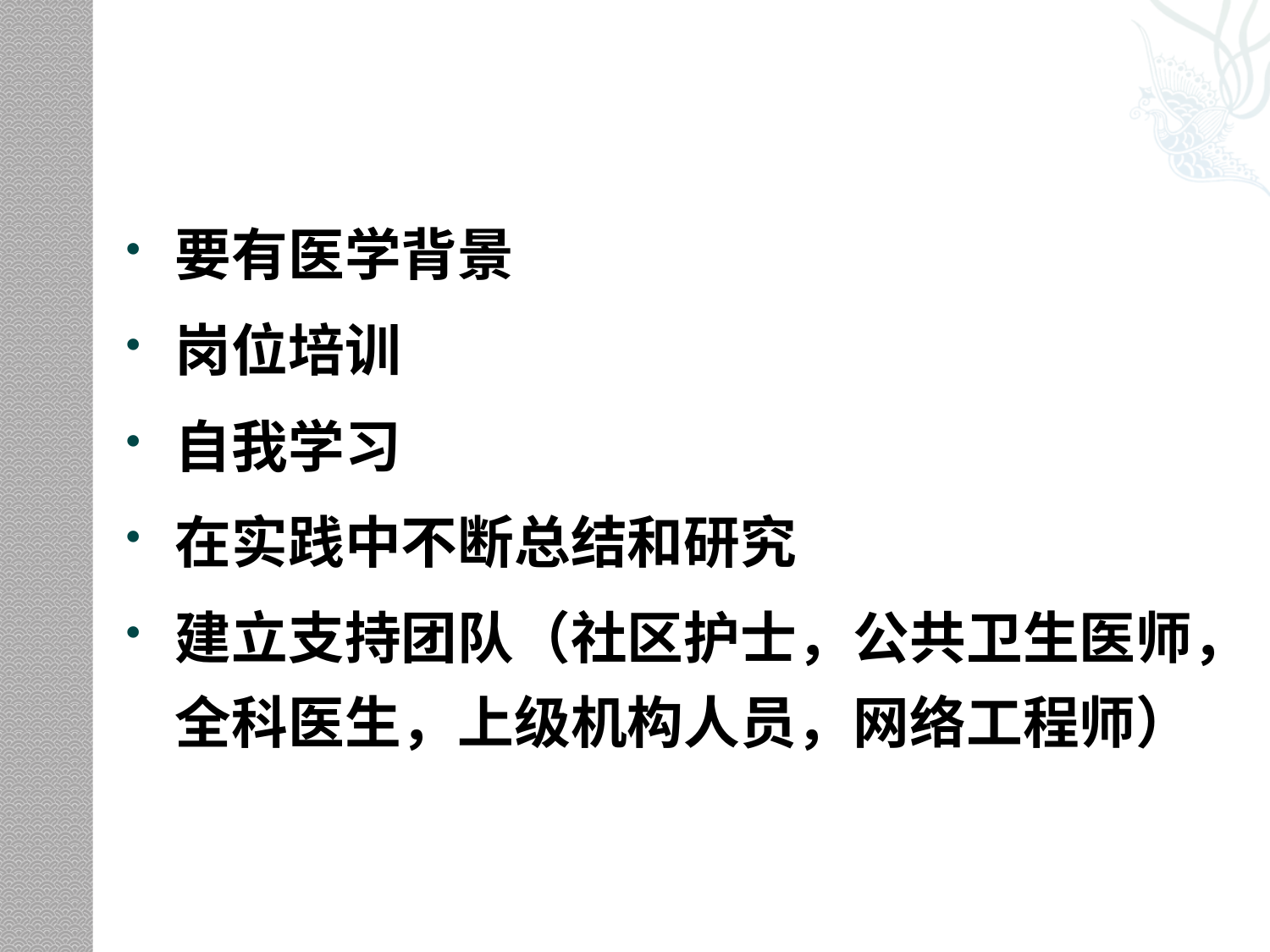

#
要有医学背景
岗位培训
自我学习
在实践中不断总结和研究
建立支持团队（社区护士，公共卫生医师，全科医生，上级机构人员，网络工程师）